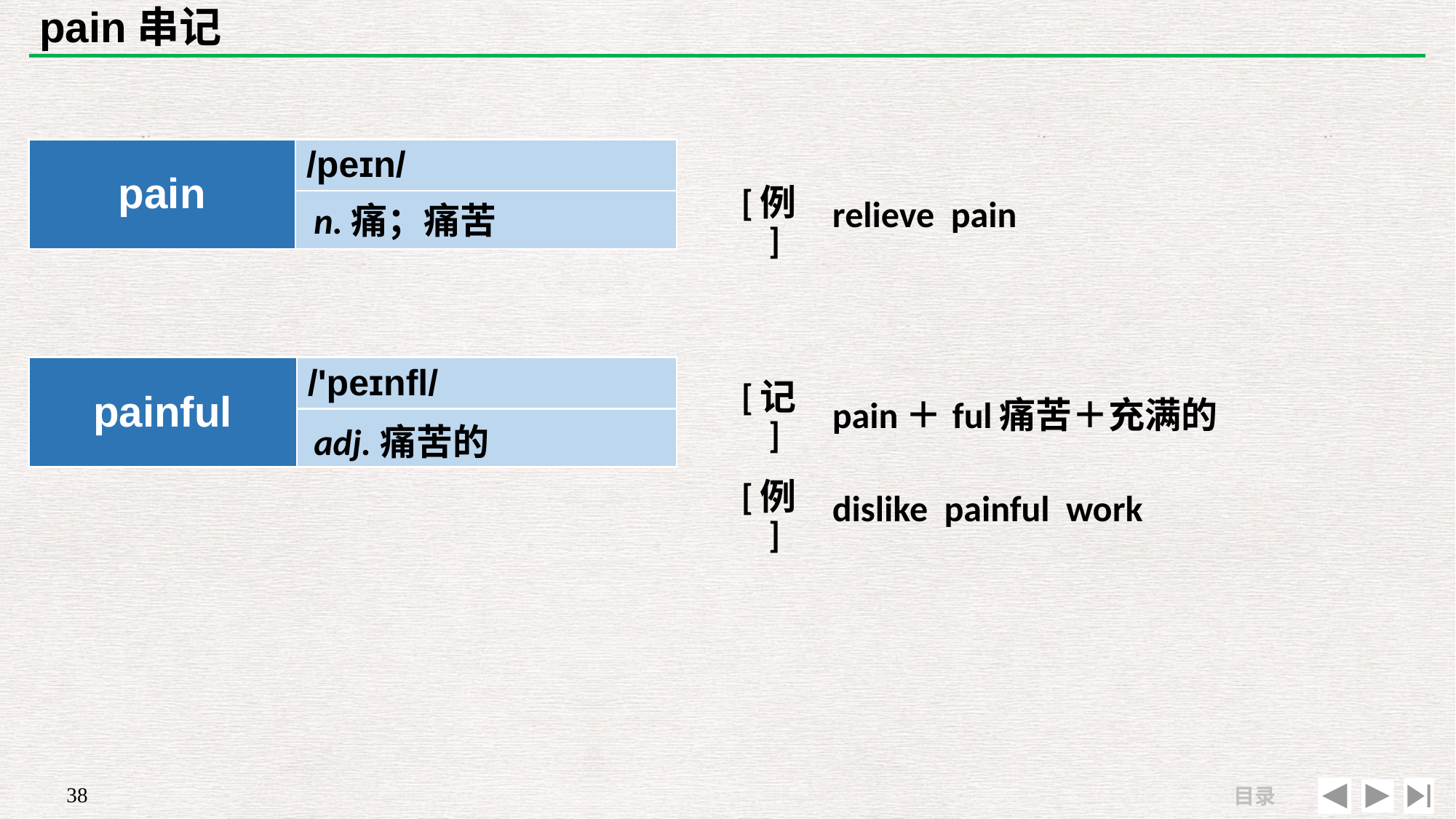

# pain串记

|  |  |
| --- | --- |
| [例] | relieve pain |
| pain | /peɪn/ |
| --- | --- |
|  |  |
n.痛；痛苦
| painful | /'peɪnfl/ |
| --- | --- |
|  |  |
| [记] | pain＋ful痛苦＋充满的 |
| --- | --- |
| [例] | dislike painful work |
adj.痛苦的